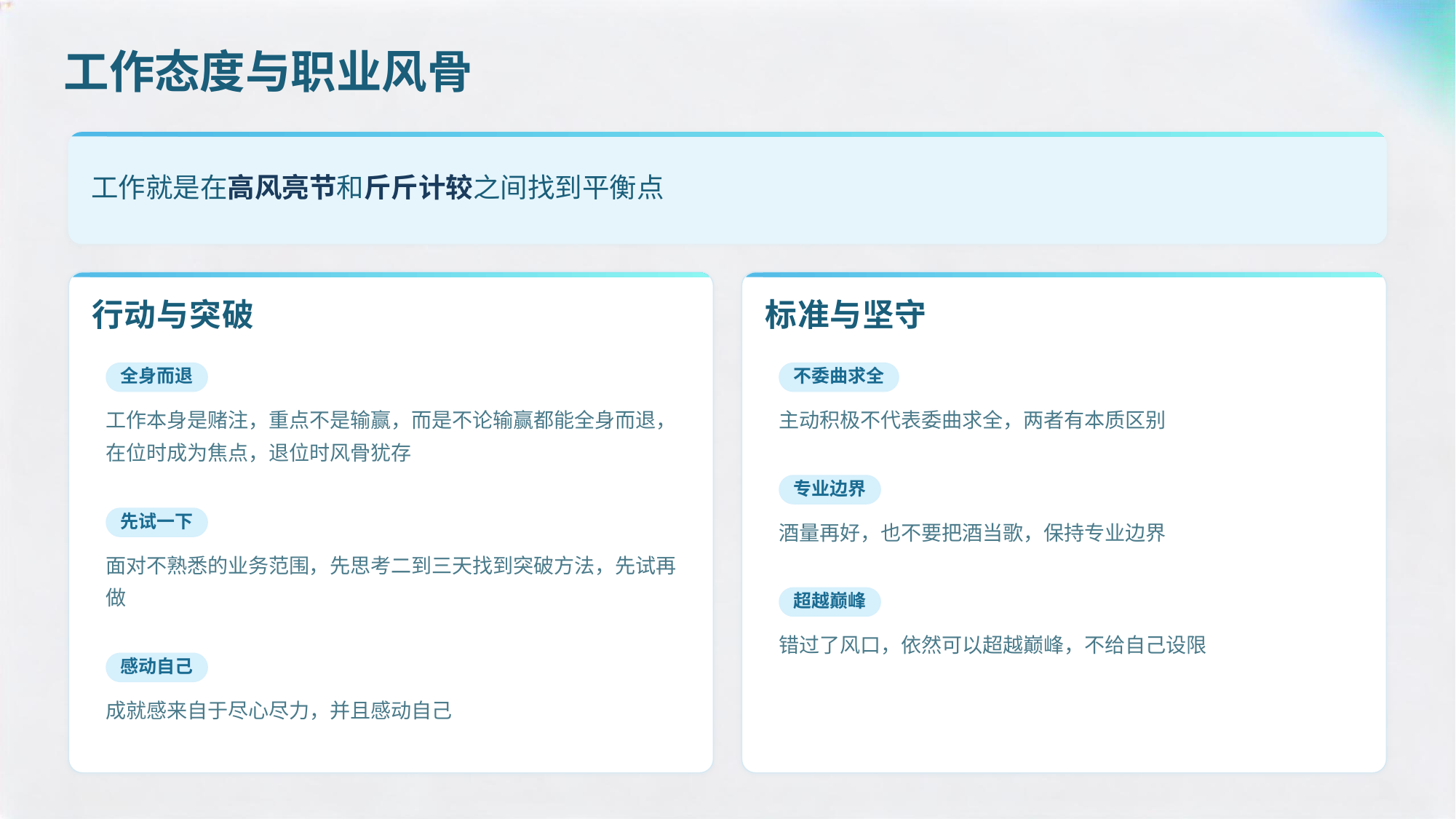

工作态度与职业风骨

工作就是在高风亮节和斤斤计较之间找到平衡点

行动与突破
标准与坚守

全身而退
不委曲求全
工作本身是赌注，重点不是输赢，而是不论输赢都能全身而退，在位时成为焦点，退位时风骨犹存
主动积极不代表委曲求全，两者有本质区别

专业边界

酒量再好，也不要把酒当歌，保持专业边界
先试一下
面对不熟悉的业务范围，先思考二到三天找到突破方法，先试再做

超越巅峰
错过了风口，依然可以超越巅峰，不给自己设限

感动自己
成就感来自于尽心尽力，并且感动自己